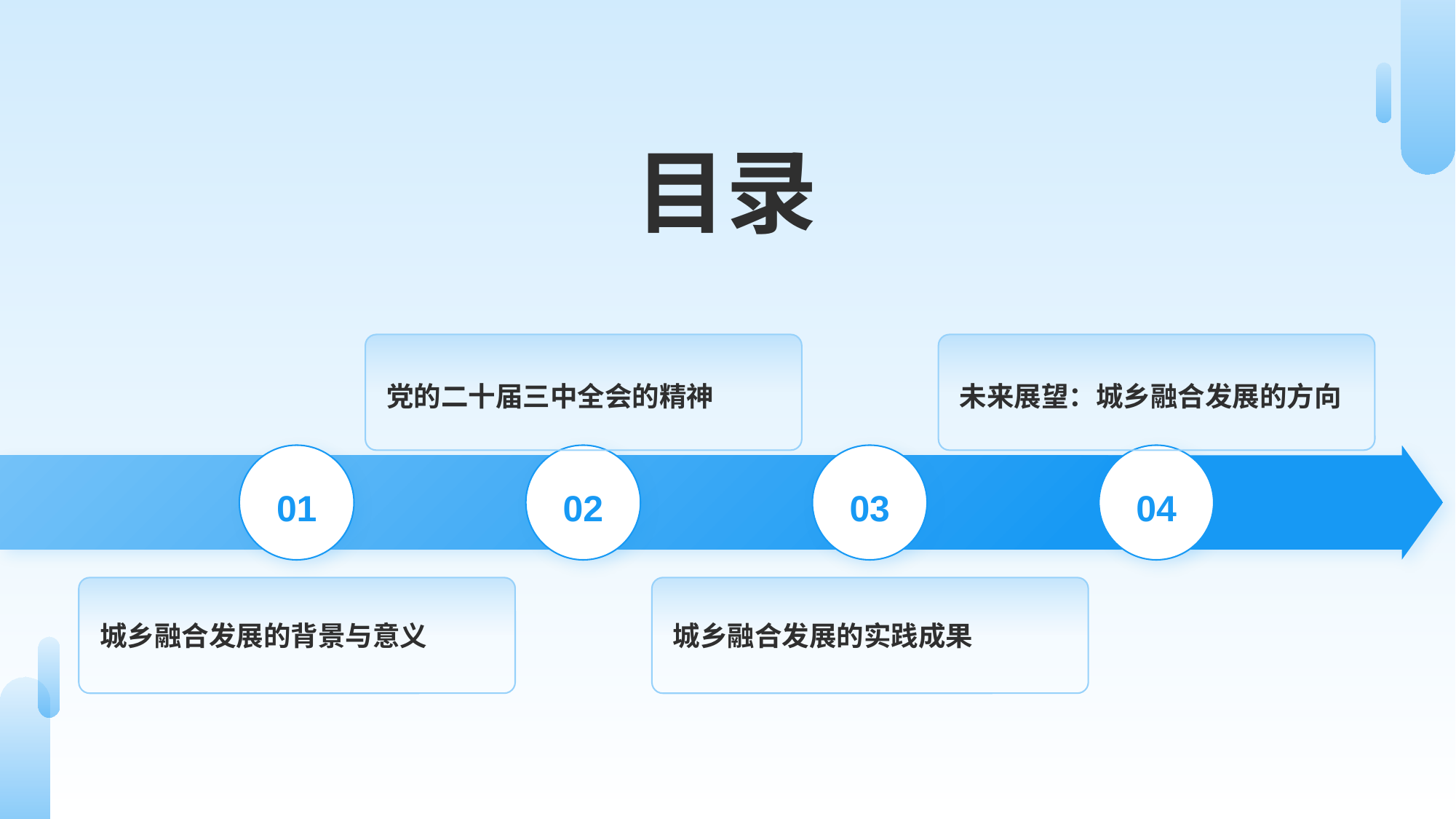

目录

党的二十届三中全会的精神
02

未来展望：城乡融合发展的方向
04

01

城乡融合发展的背景与意义
03

城乡融合发展的实践成果